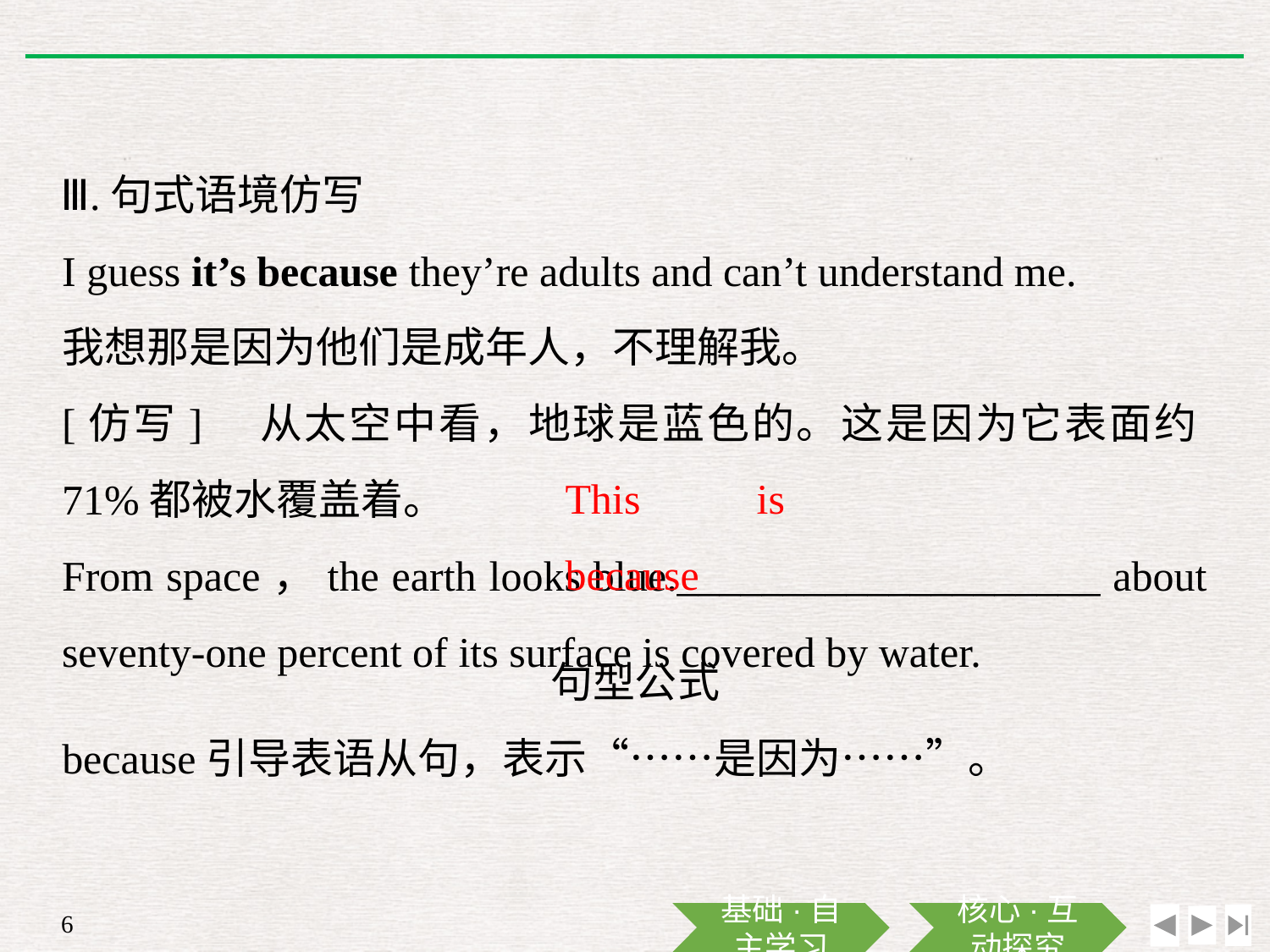

Ⅲ.句式语境仿写
I guess it’s because they’re adults and can’t understand me.
我想那是因为他们是成年人，不理解我。
[仿写]　从太空中看，地球是蓝色的。这是因为它表面约71%都被水覆盖着。
From space，the earth looks blue.____________________ about seventy-one percent of its surface is covered by water.
This is because
句型公式
because引导表语从句，表示“……是因为……”。